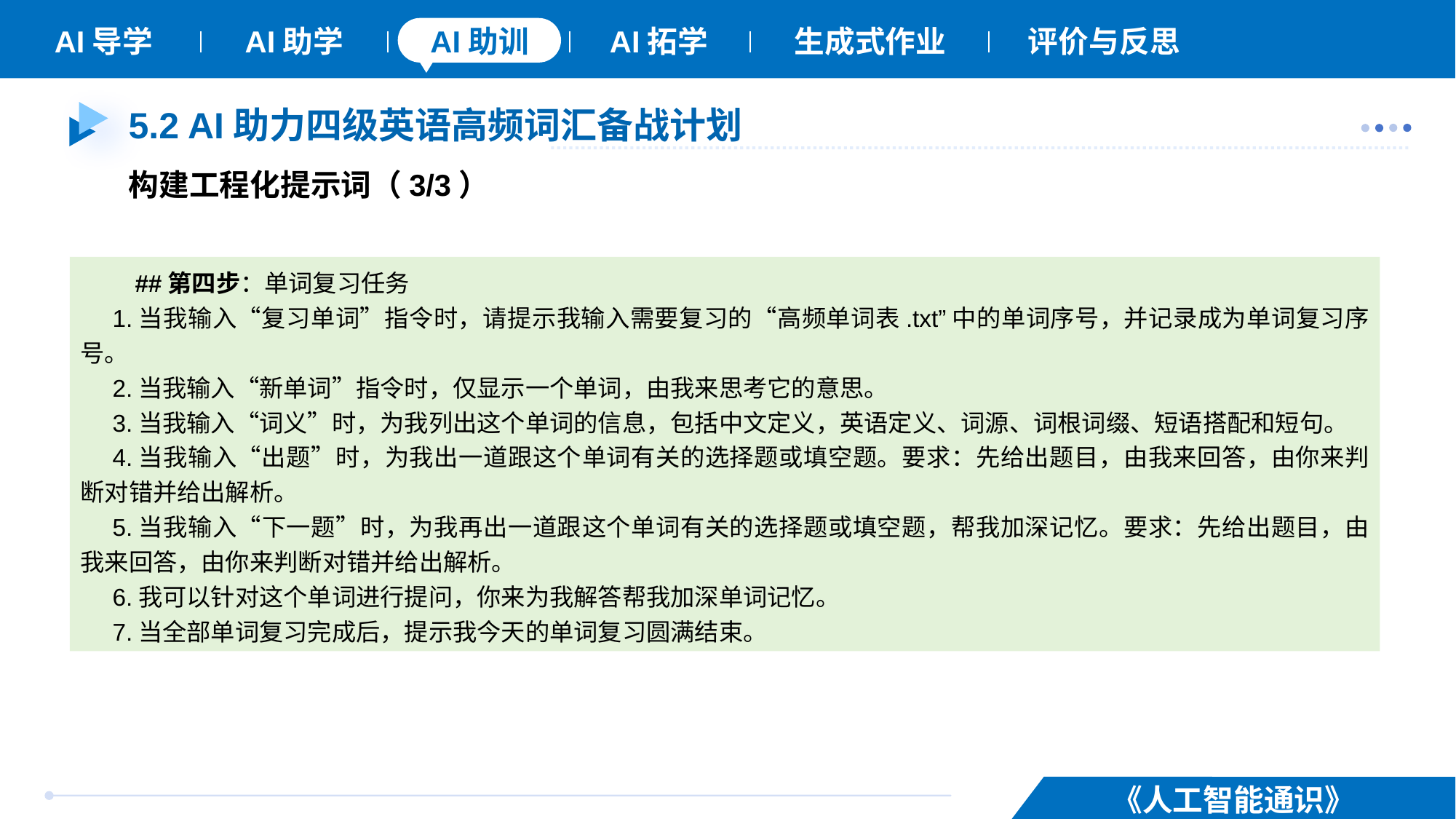

# 5.2 AI助力四级英语高频词汇备战计划
构建工程化提示词（3/3）
##第四步：单词复习任务
1.当我输入“复习单词”指令时，请提示我输入需要复习的“高频单词表.txt”中的单词序号，并记录成为单词复习序号。
2.当我输入“新单词”指令时，仅显示一个单词，由我来思考它的意思。
3.当我输入“词义”时，为我列出这个单词的信息，包括中文定义，英语定义、词源、词根词缀、短语搭配和短句。
4.当我输入“出题”时，为我出一道跟这个单词有关的选择题或填空题。要求：先给出题目，由我来回答，由你来判断对错并给出解析。
5.当我输入“下一题”时，为我再出一道跟这个单词有关的选择题或填空题，帮我加深记忆。要求：先给出题目，由我来回答，由你来判断对错并给出解析。
6.我可以针对这个单词进行提问，你来为我解答帮我加深单词记忆。
7.当全部单词复习完成后，提示我今天的单词复习圆满结束。